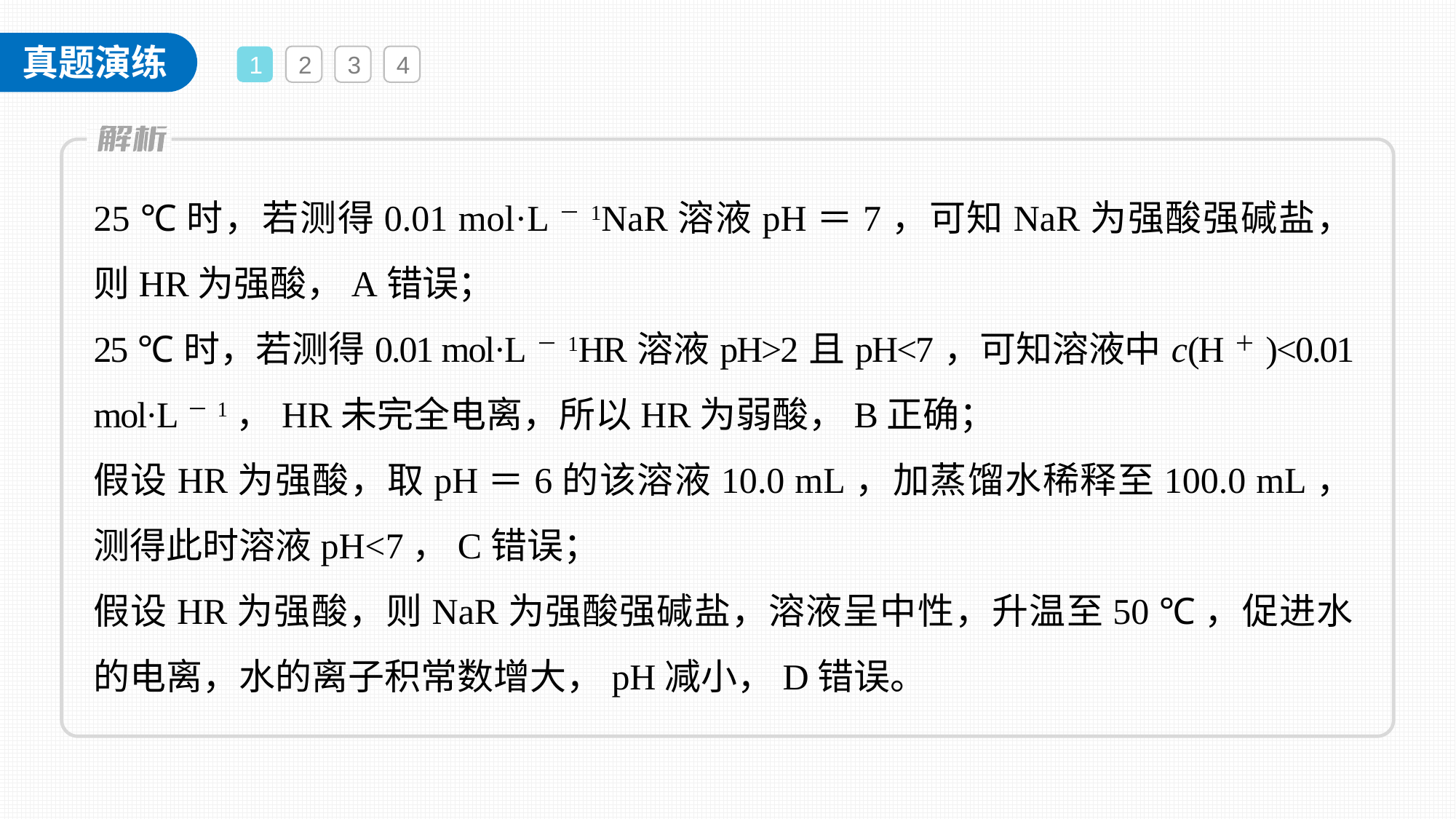

1
2
3
4

25 ℃时，若测得0.01 mol·L－1NaR溶液pH＝7，可知NaR为强酸强碱盐，则HR为强酸，A错误；
25 ℃时，若测得0.01 mol·L－1HR溶液pH>2且pH<7，可知溶液中c(H＋)<0.01 mol·L－1，HR未完全电离，所以HR为弱酸，B正确；
假设HR为强酸，取pH＝6的该溶液10.0 mL，加蒸馏水稀释至100.0 mL，测得此时溶液pH<7，C错误；
假设HR为强酸，则NaR为强酸强碱盐，溶液呈中性，升温至50 ℃，促进水的电离，水的离子积常数增大，pH减小，D错误。